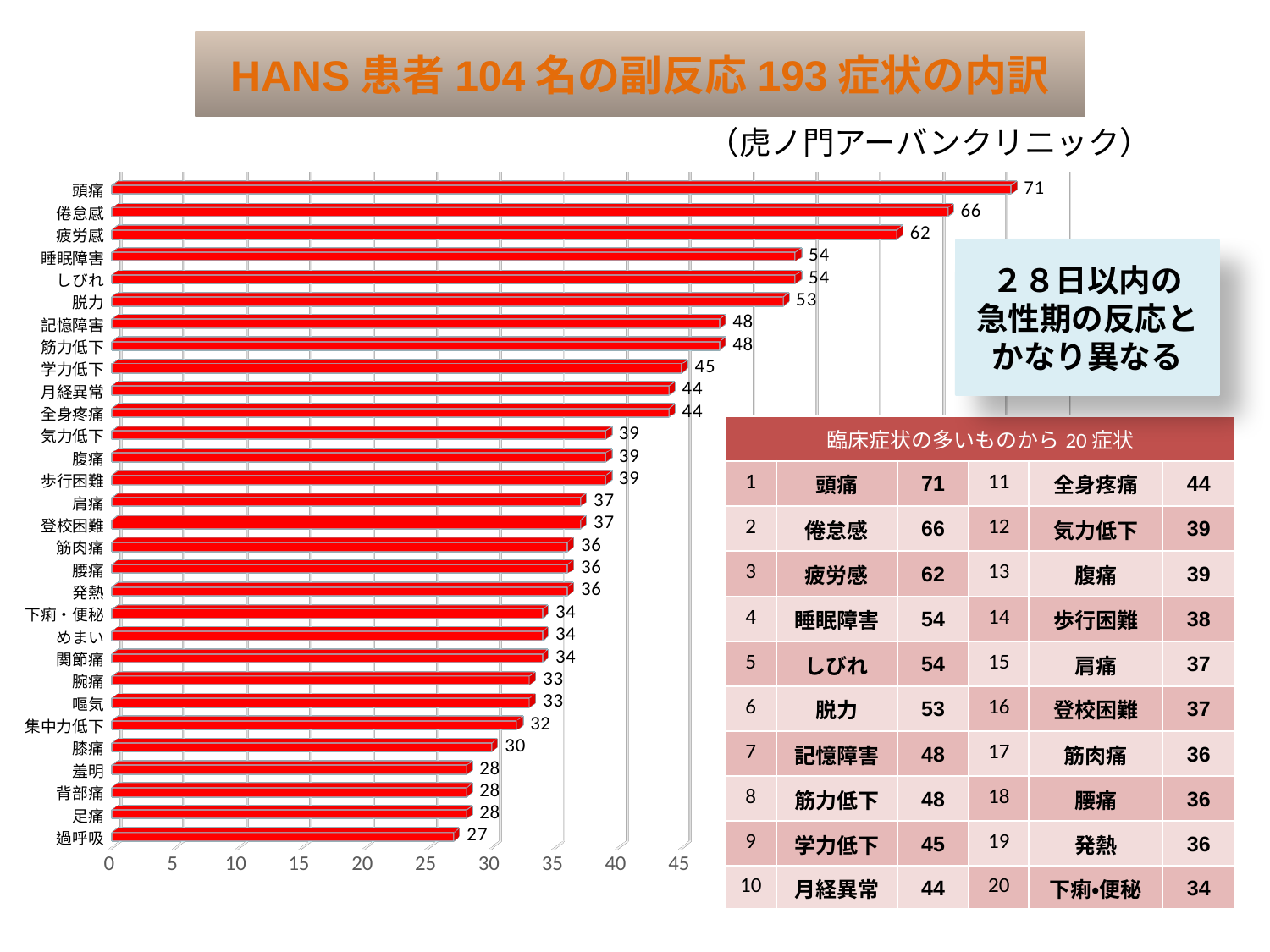

# HANS患者104名の副反応193症状の内訳
（虎ノ門アーバンクリニック）

[unsupported chart]

２８日以内の
急性期の反応と
かなり異なる
| 臨床症状の多いものから20症状 |  |  |  |  |  |
| --- | --- | --- | --- | --- | --- |
| 1 | 頭痛 | 71 | 11 | 全身疼痛 | 44 |
| 2 | 倦怠感 | 66 | 12 | 気力低下 | 39 |
| 3 | 疲労感 | 62 | 13 | 腹痛 | 39 |
| 4 | 睡眠障害 | 54 | 14 | 歩行困難 | 38 |
| 5 | しびれ | 54 | 15 | 肩痛 | 37 |
| 6 | 脱力 | 53 | 16 | 登校困難 | 37 |
| 7 | 記憶障害 | 48 | 17 | 筋肉痛 | 36 |
| 8 | 筋力低下 | 48 | 18 | 腰痛 | 36 |
| 9 | 学力低下 | 45 | 19 | 発熱 | 36 |
| 10 | 月経異常 | 44 | 20 | 下痢・便秘 | 34 |